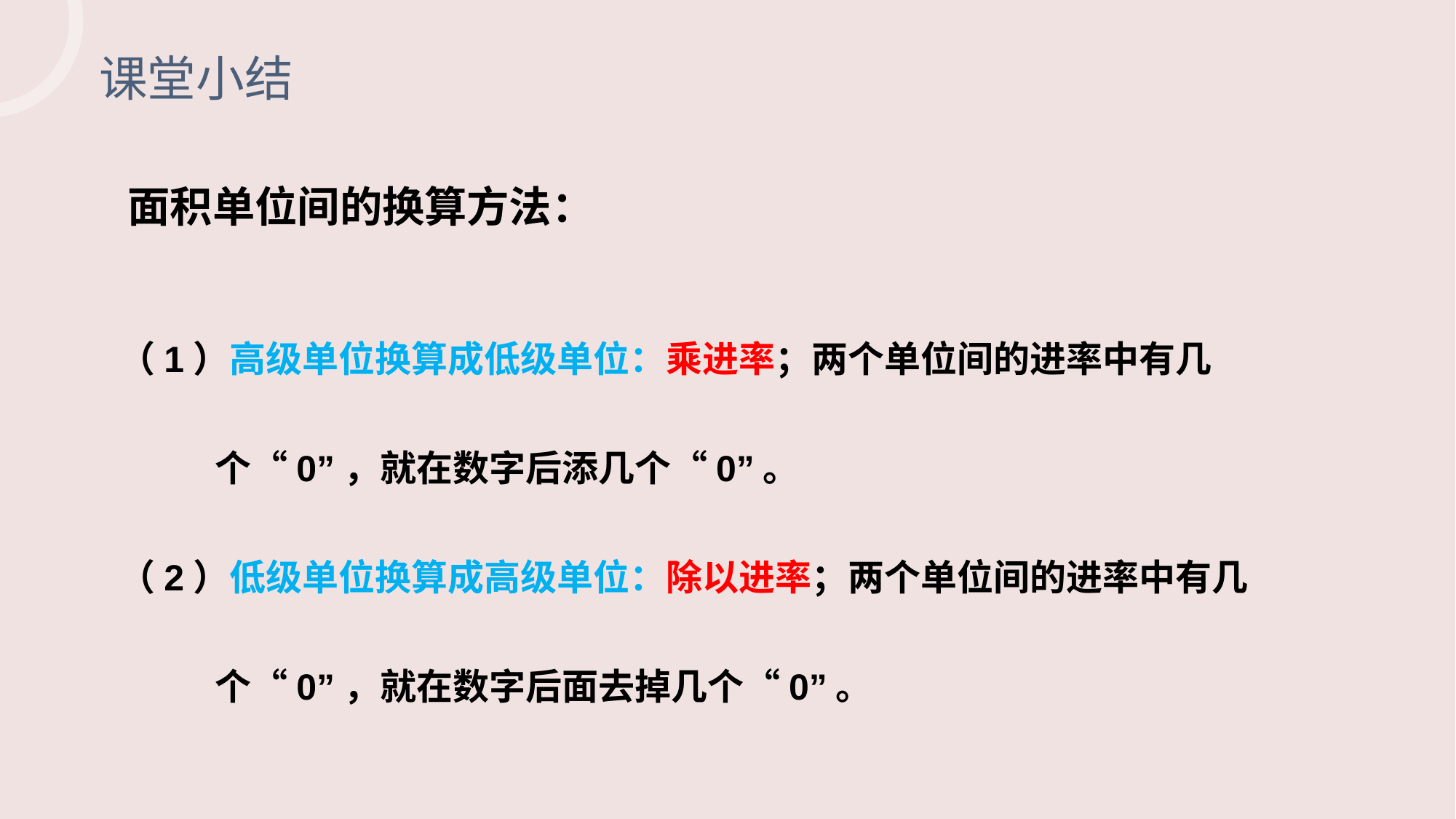

课堂小结
面积单位间的换算方法：
（1）高级单位换算成低级单位：乘进率；两个单位间的进率中有几个“0”，就在数字后添几个“0”。
（2）低级单位换算成高级单位：除以进率；两个单位间的进率中有几个“0”，就在数字后面去掉几个“0”。